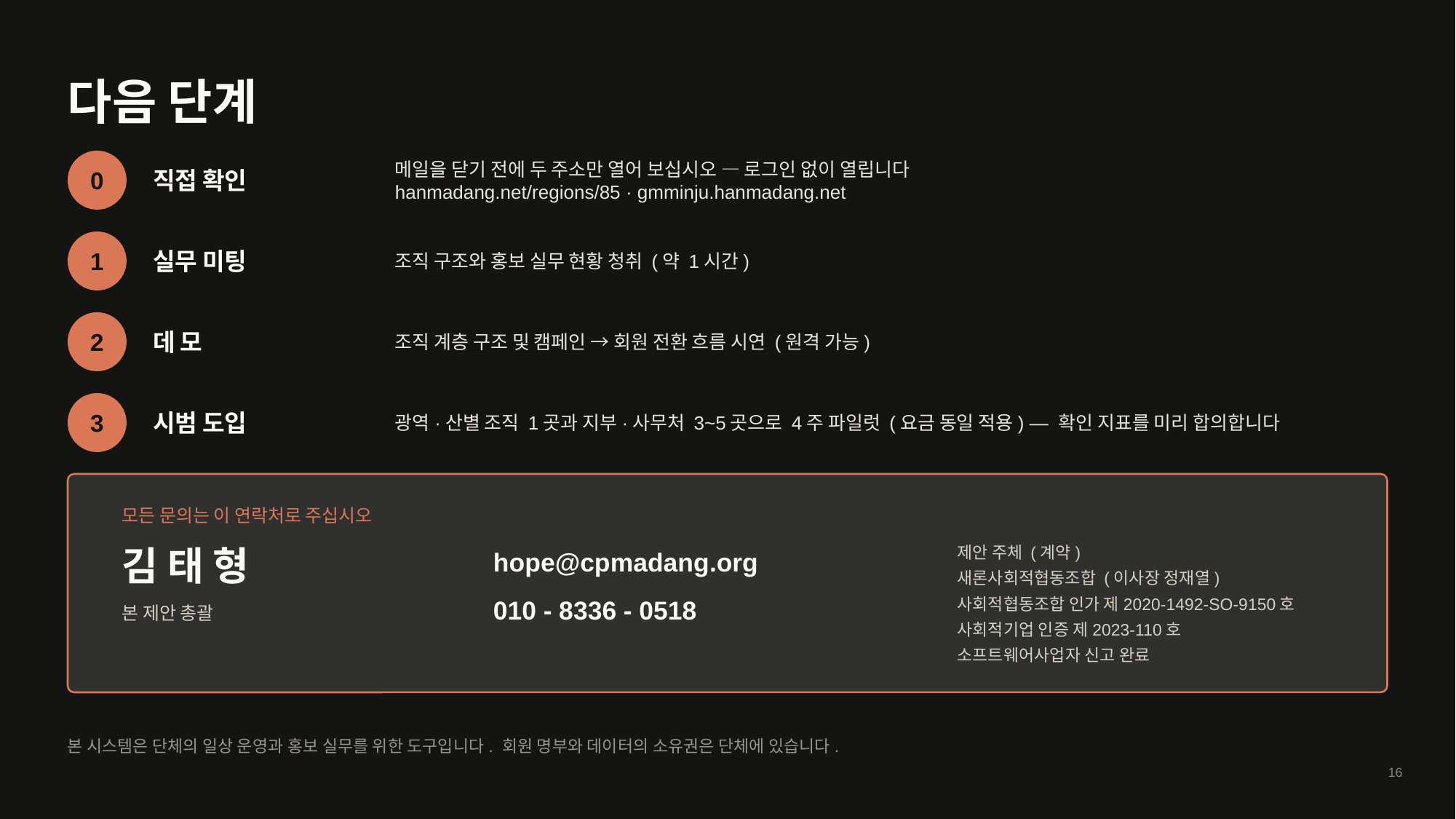

다음 단계

0
직접 확인
메일을 닫기 전에 두 주소만 열어 보십시오 — 로그인 없이 열립니다
hanmadang.net/regions/85 · gmminju.hanmadang.net

1
실무 미팅
조직 구조와 홍보 실무 현황 청취 (약 1시간)

2
데 모
조직 계층 구조 및 캠페인 → 회원 전환 흐름 시연 (원격 가능)

3
시범 도입
광역·산별 조직 1곳과 지부·사무처 3~5곳으로 4주 파일럿 (요금 동일 적용) — 확인 지표를 미리 합의합니다

모든 문의는 이 연락처로 주십시오
제안 주체 (계약)
새론사회적협동조합 (이사장 정재열)
사회적협동조합 인가 제2020-1492-SO-9150호
사회적기업 인증 제2023-110호
소프트웨어사업자 신고 완료
김 태 형
hope@cpmadang.org
010 - 8336 - 0518
본 제안 총괄
본 시스템은 단체의 일상 운영과 홍보 실무를 위한 도구입니다. 회원 명부와 데이터의 소유권은 단체에 있습니다.
16